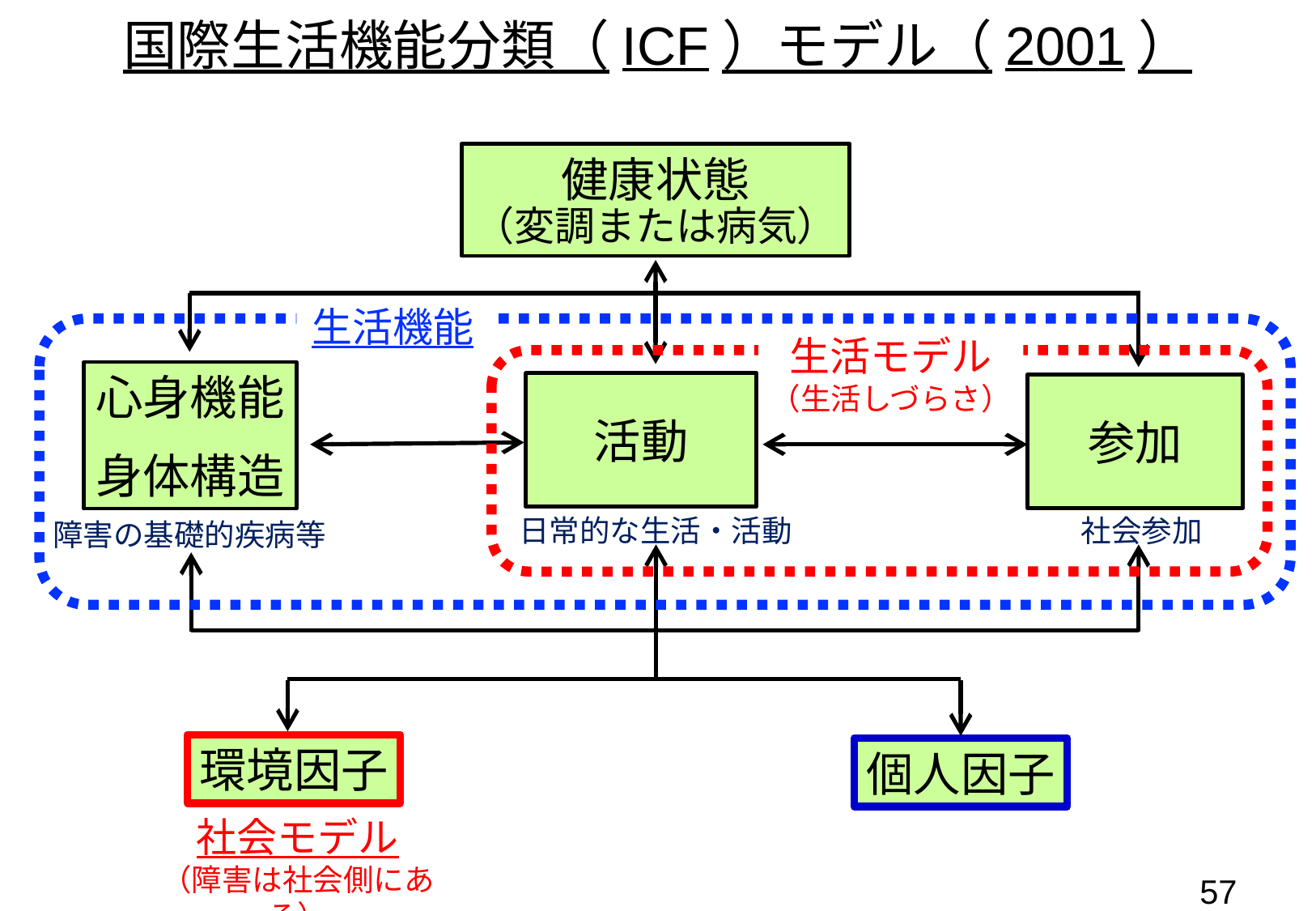

国際生活機能分類（ICF）モデル（2001）
健康状態
（変調または病気）
生活機能

生活モデル
（生活しづらさ）

心身機能

身体構造
活動
参加
社会参加
日常的な生活・活動
障害の基礎的疾病等
環境因子
個人因子
社会モデル
（障害は社会側にある）
57